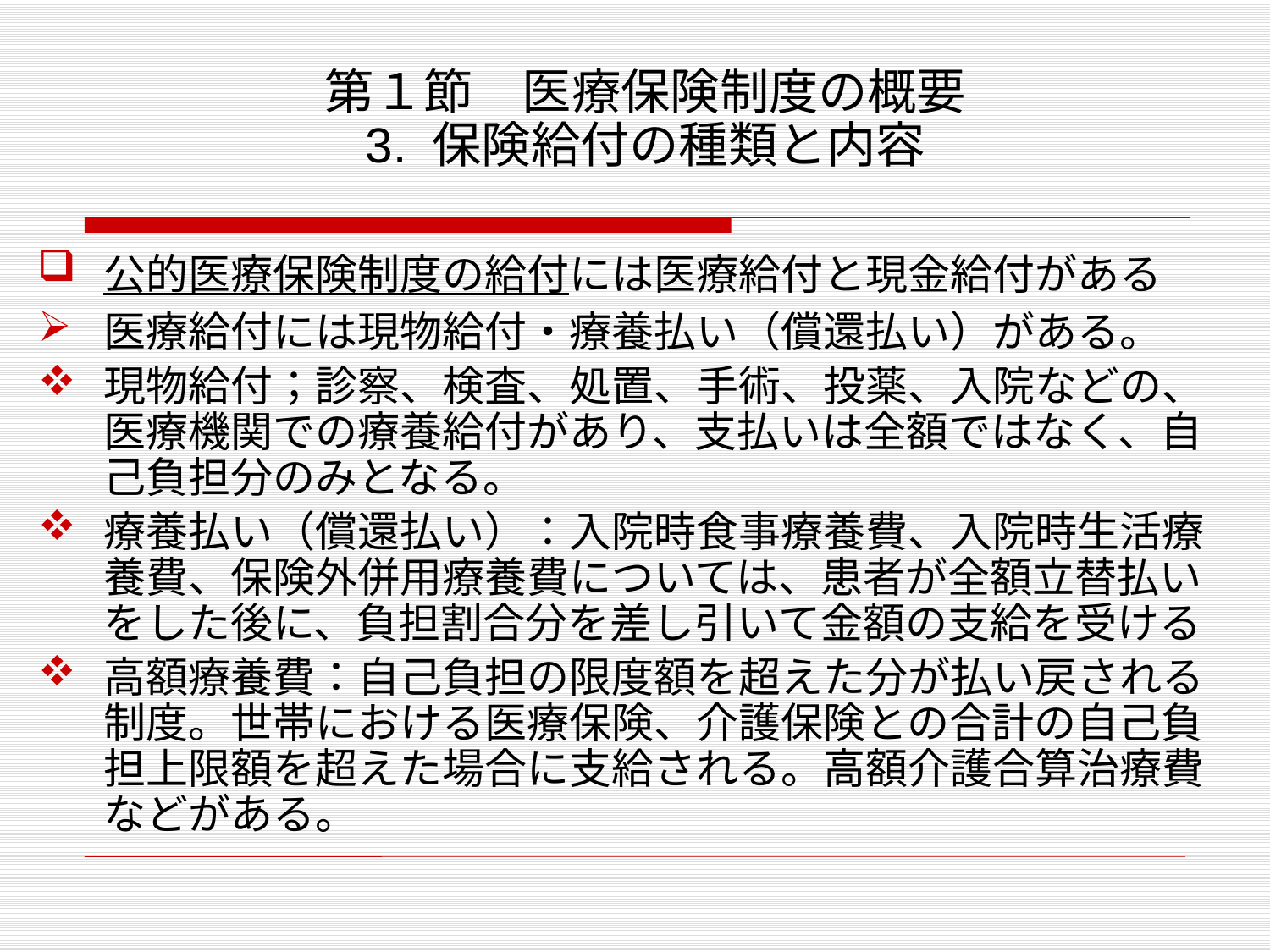

# 第１節　医療保険制度の概要 3. 保険給付の種類と内容
公的医療保険制度の給付には医療給付と現金給付がある
医療給付には現物給付・療養払い（償還払い）がある。
現物給付；診察、検査、処置、手術、投薬、入院などの、医療機関での療養給付があり、支払いは全額ではなく、自己負担分のみとなる。
療養払い（償還払い）：入院時食事療養費、入院時生活療養費、保険外併用療養費については、患者が全額立替払いをした後に、負担割合分を差し引いて金額の支給を受ける
高額療養費：自己負担の限度額を超えた分が払い戻される制度。世帯における医療保険、介護保険との合計の自己負担上限額を超えた場合に支給される。高額介護合算治療費などがある。